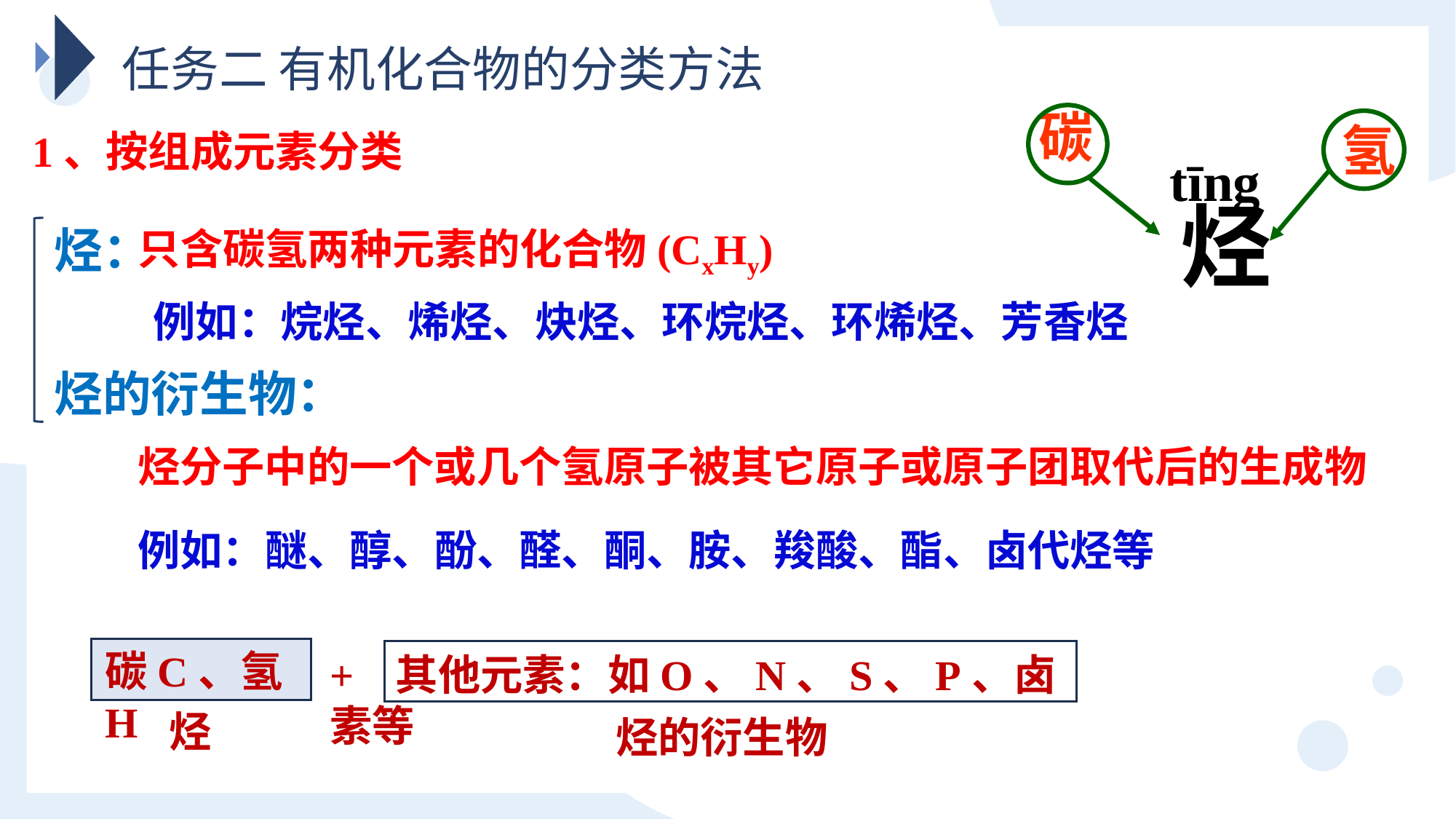

任务二 有机化合物的分类方法

碳

氢

1、按组成元素分类
tīng
烃
烃：
烃的衍生物：
只含碳氢两种元素的化合物(CxHy)

例如：烷烃、烯烃、炔烃、环烷烃、环烯烃、芳香烃
烃分子中的一个或几个氢原子被其它原子或原子团取代后的生成物
例如：醚、醇、酚、醛、酮、胺、羧酸、酯、卤代烃等

碳C、氢H

+   其他元素：如O、N、S、P、卤素等
烃
烃的衍生物